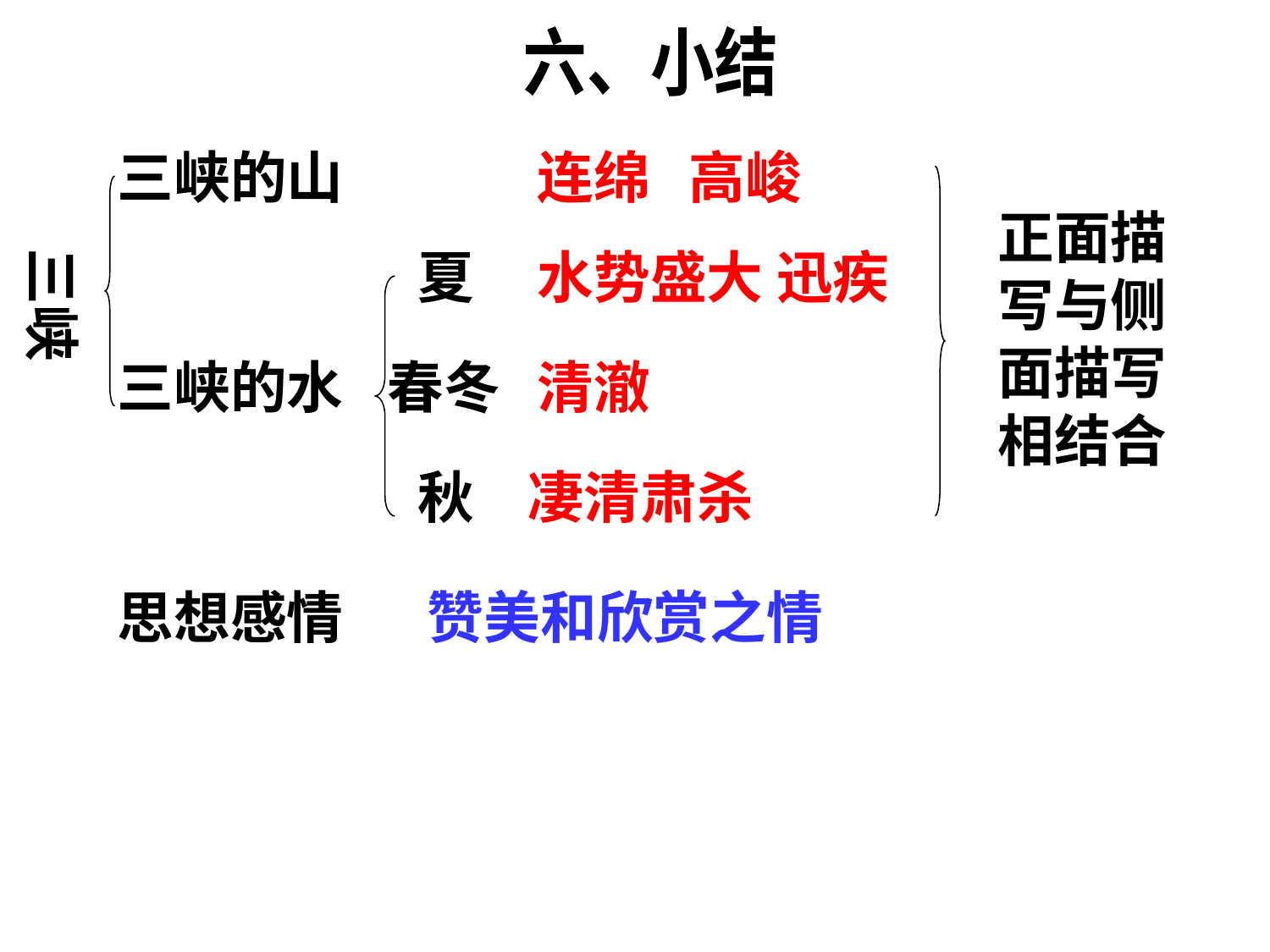

六、小结
三峡的山
连绵   高峻

正面描写与侧面描写相结合
三峡
夏
水势盛大 迅疾

三峡的水
春冬
清澈
秋
凄清肃杀
思想感情
赞美和欣赏之情